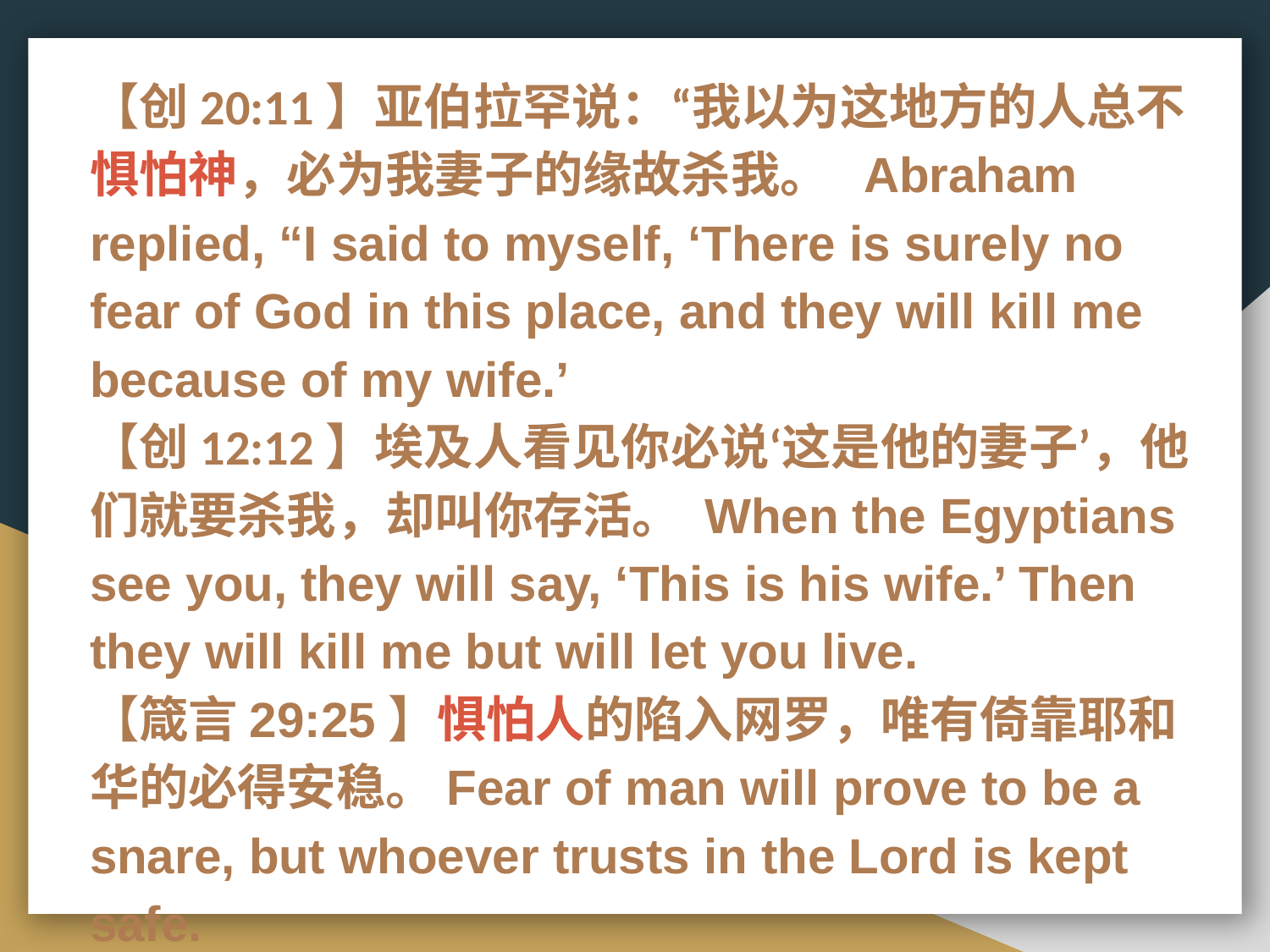

【创20:11】亚伯拉罕说：“我以为这地方的人总不惧怕神，必为我妻子的缘故杀我。  Abraham replied, “I said to myself, ‘There is surely no fear of God in this place, and they will kill me because of my wife.’
【创12:12】埃及人看见你必说‘这是他的妻子’，他们就要杀我，却叫你存活。 When the Egyptians see you, they will say, ‘This is his wife.’ Then they will kill me but will let you live.
【箴言29:25】惧怕人的陷入网罗，唯有倚靠耶和华的必得安稳。Fear of man will prove to be a snare, but whoever trusts in the Lord is kept safe.